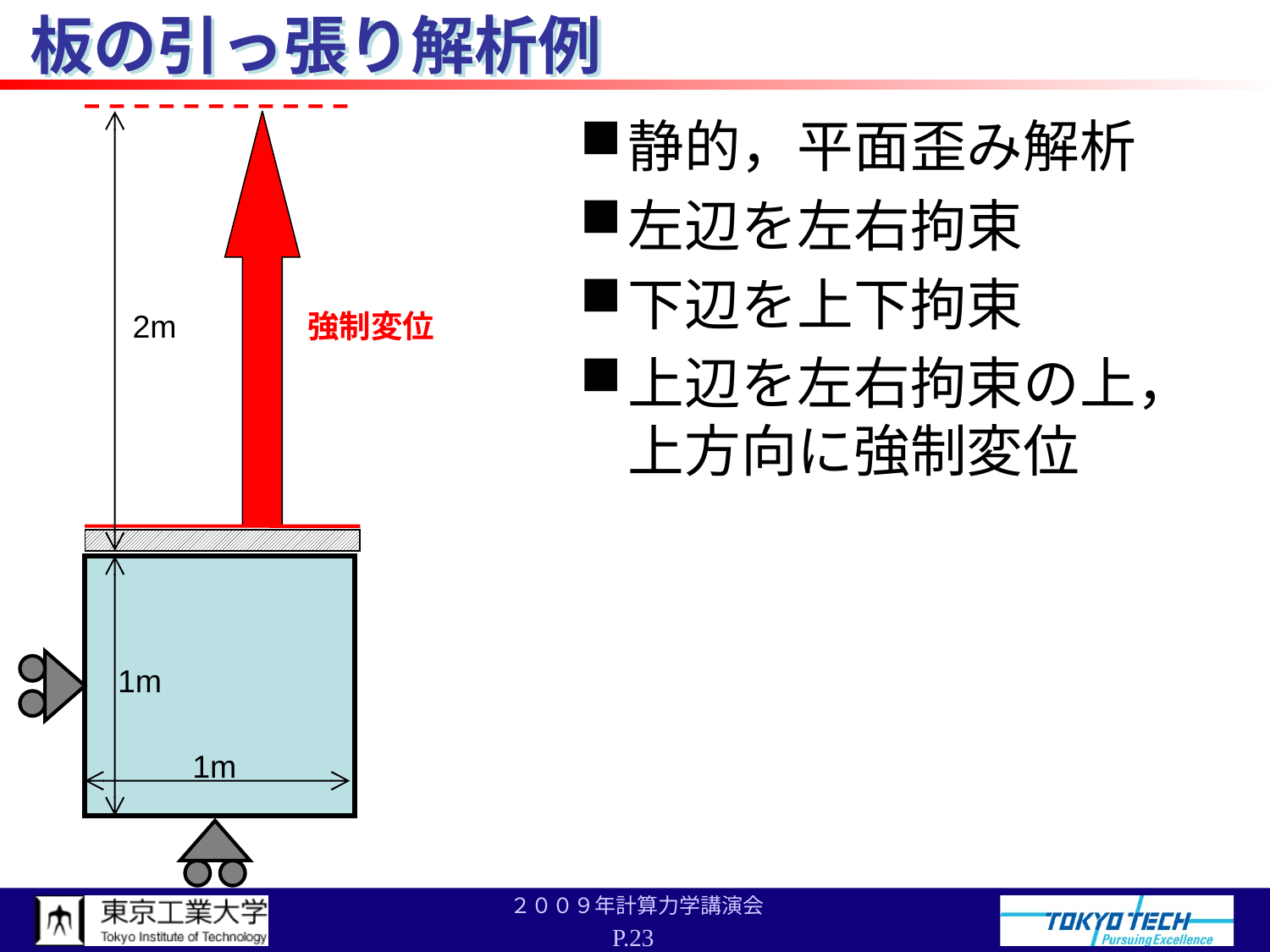

# 板の引っ張り解析例

静的，平面歪み解析
左辺を左右拘束
下辺を上下拘束
上辺を左右拘束の上，
上方向に強制変位
2m
強制変位

1m
1m